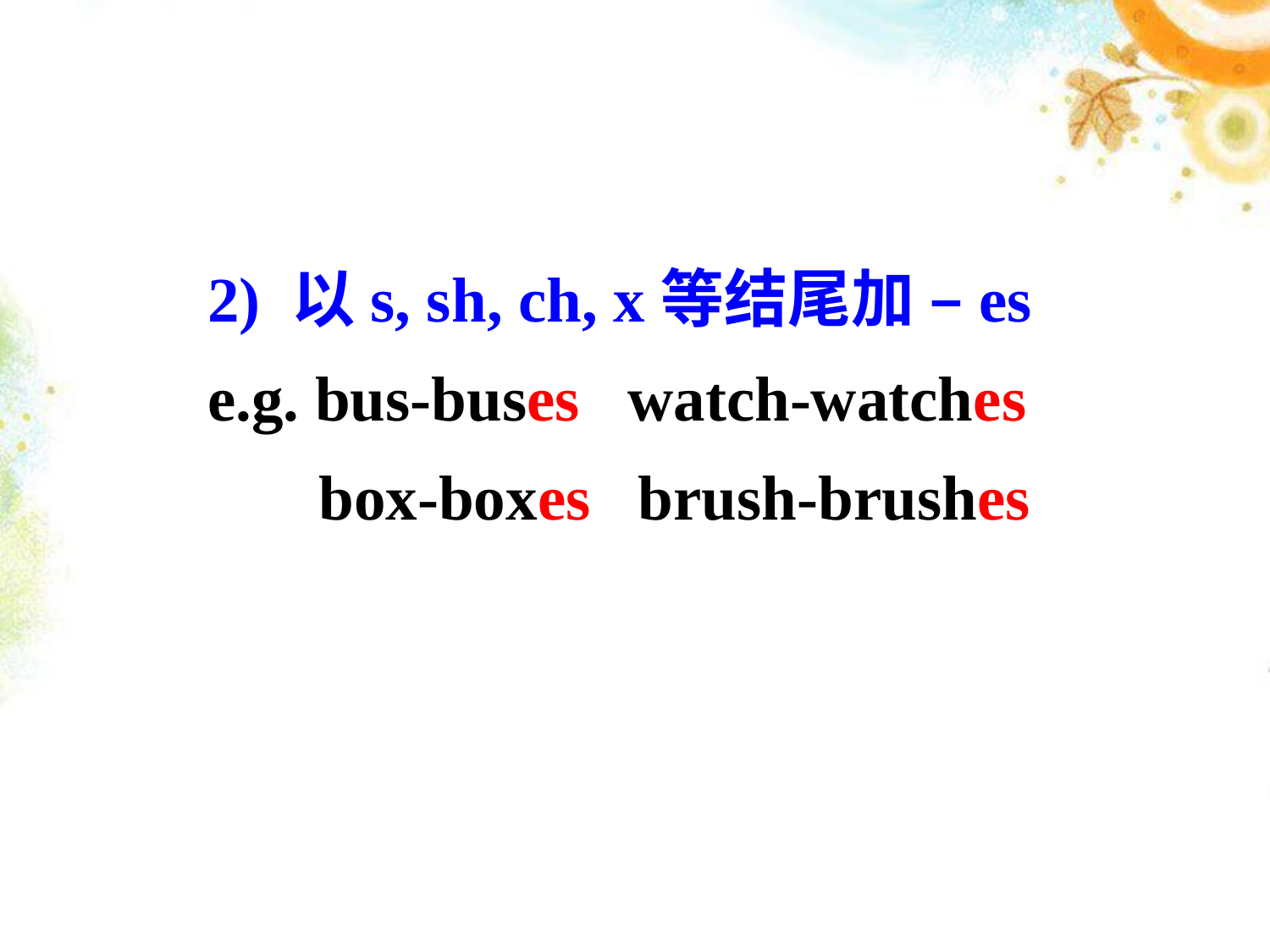

2) 以s, sh, ch, x等结尾加 –es
e.g. bus-buses   watch-watches
       box-boxes   brush-brushes